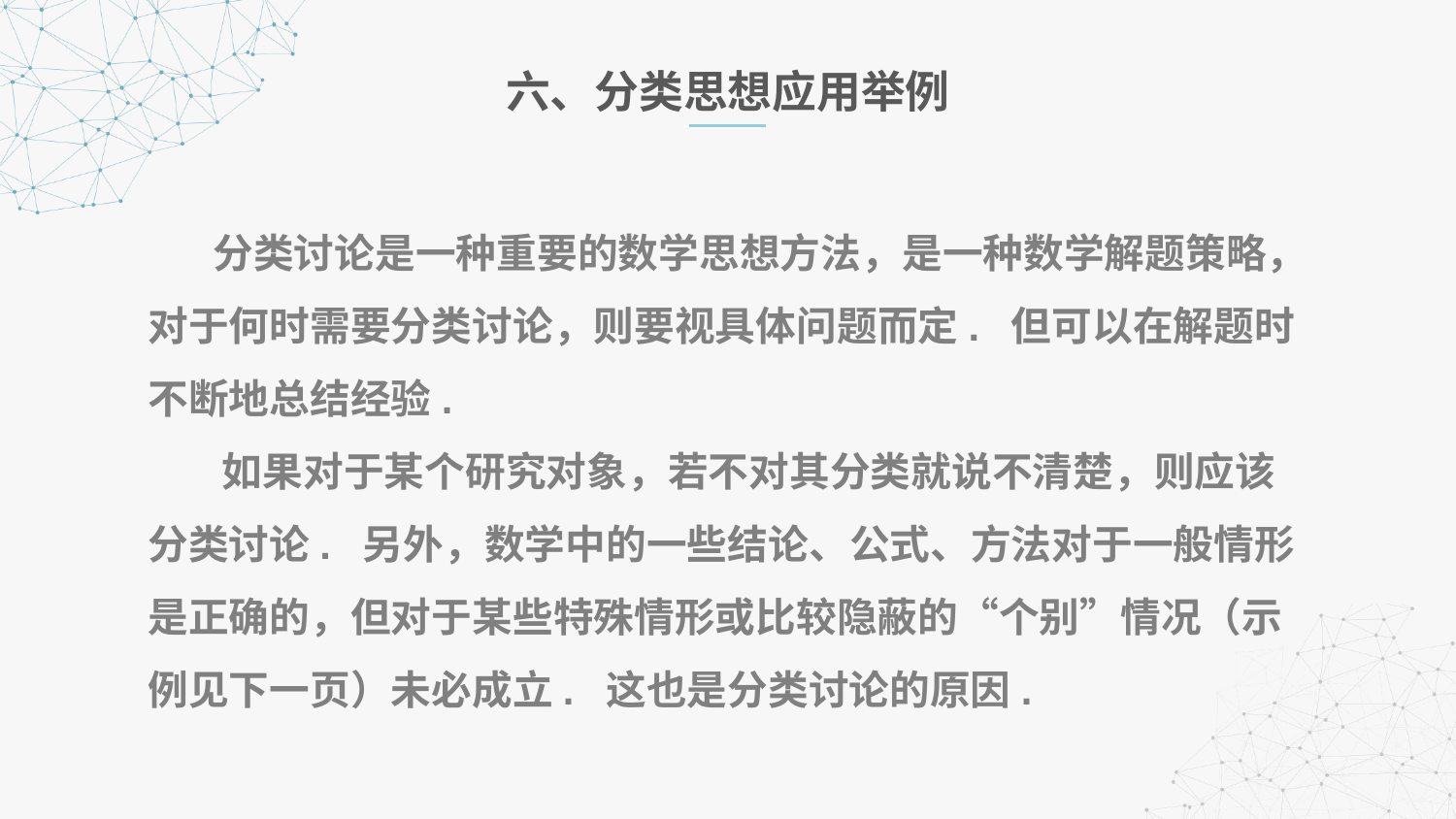

六、分类思想应用举例
      分类讨论是一种重要的数学思想方法，是一种数学解题策略，对于何时需要分类讨论，则要视具体问题而定.  但可以在解题时不断地总结经验.
       如果对于某个研究对象，若不对其分类就说不清楚，则应该分类讨论.  另外，数学中的一些结论、公式、方法对于一般情形是正确的，但对于某些特殊情形或比较隐蔽的“个别”情况（示例见下一页）未必成立.  这也是分类讨论的原因.